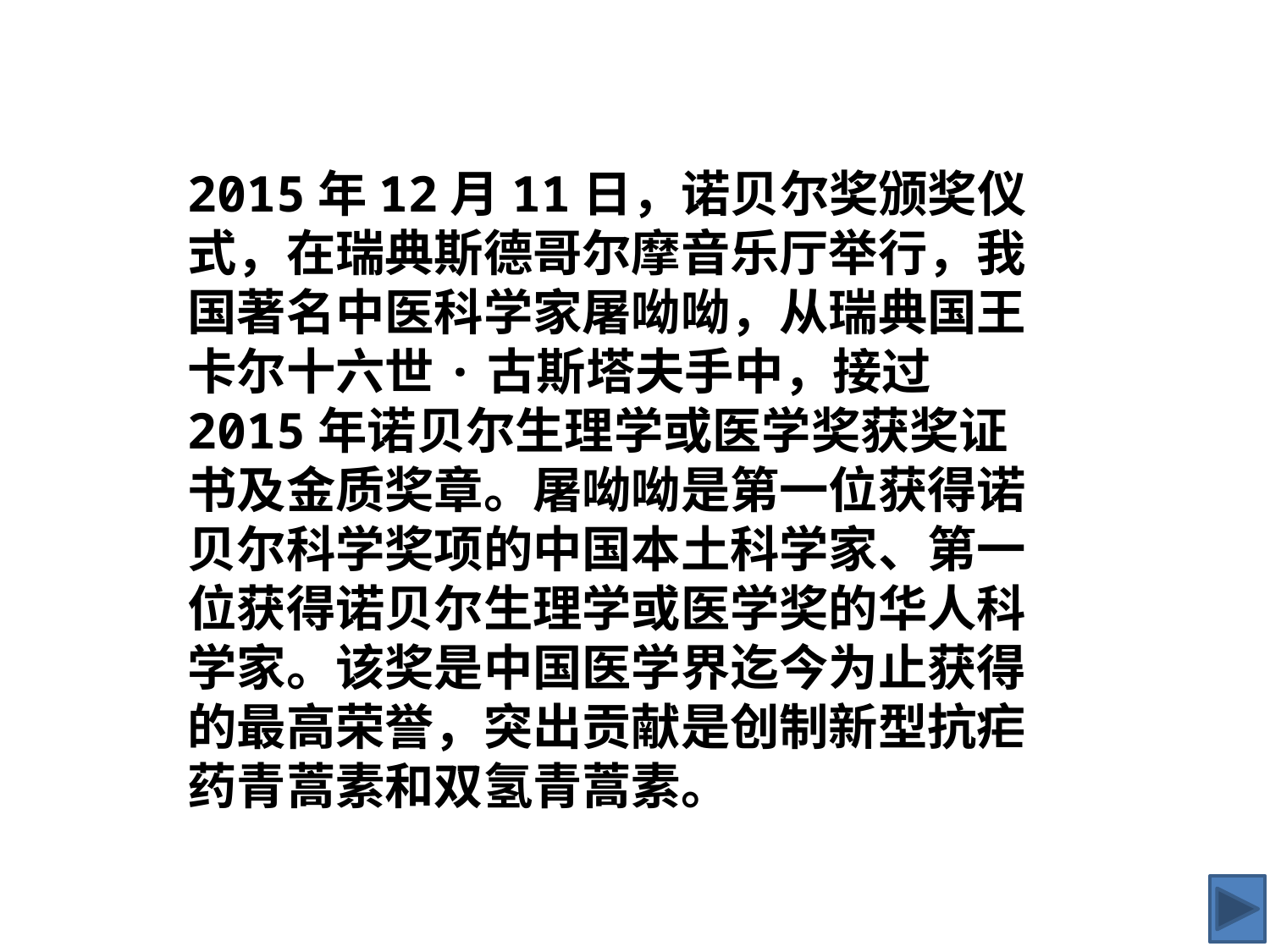

2015年12月11日，诺贝尔奖颁奖仪式，在瑞典斯德哥尔摩音乐厅举行，我国著名中医科学家屠呦呦，从瑞典国王卡尔十六世·古斯塔夫手中，接过2015年诺贝尔生理学或医学奖获奖证书及金质奖章。屠呦呦是第一位获得诺贝尔科学奖项的中国本土科学家、第一位获得诺贝尔生理学或医学奖的华人科学家。该奖是中国医学界迄今为止获得的最高荣誉，突出贡献是创制新型抗疟药青蒿素和双氢青蒿素。